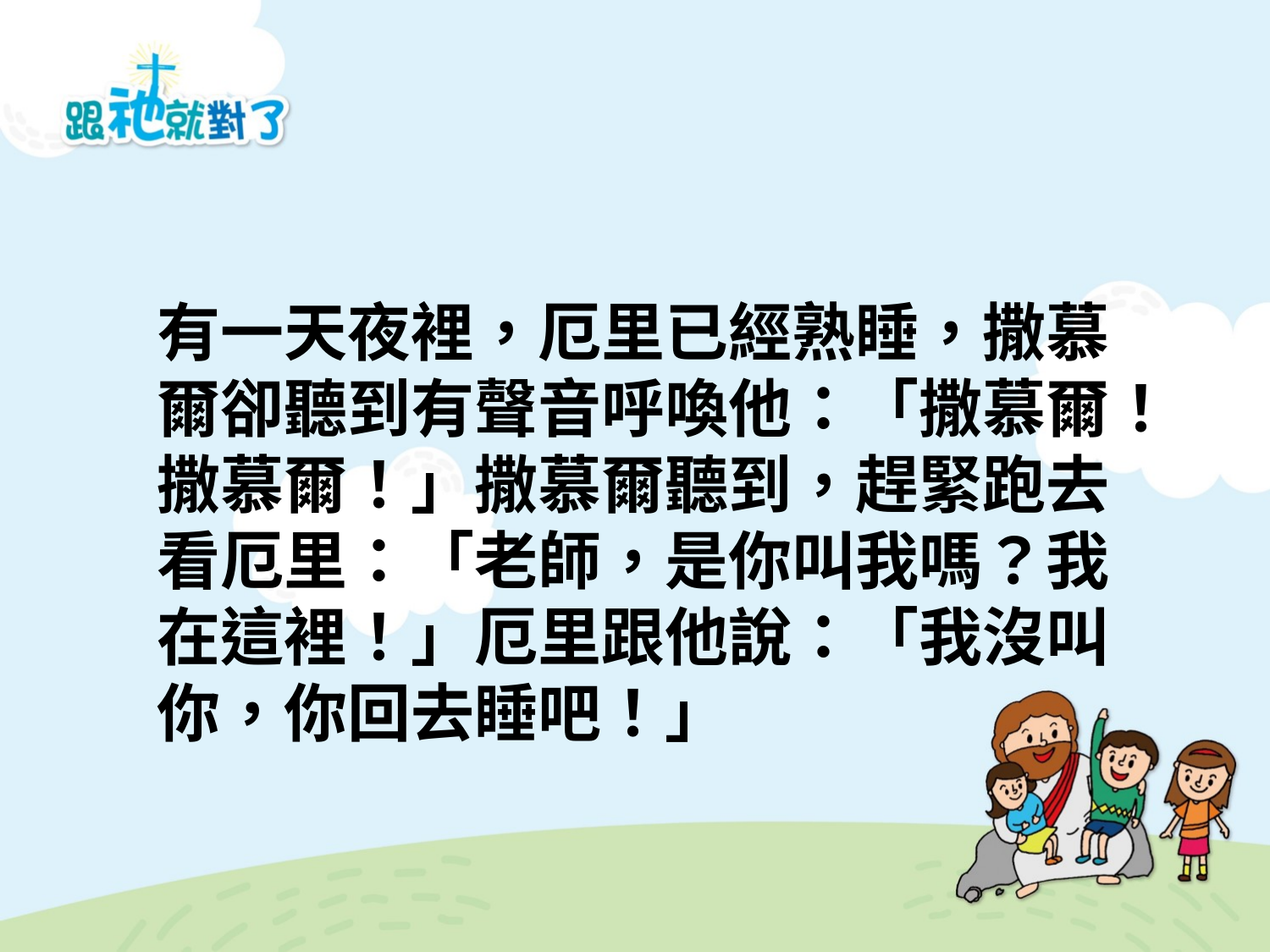

有一天夜裡，厄里已經熟睡，撒慕爾卻聽到有聲音呼喚他：「撒慕爾！撒慕爾！」撒慕爾聽到，趕緊跑去看厄里：「老師，是你叫我嗎？我在這裡！」厄里跟他說：「我沒叫你，你回去睡吧！」